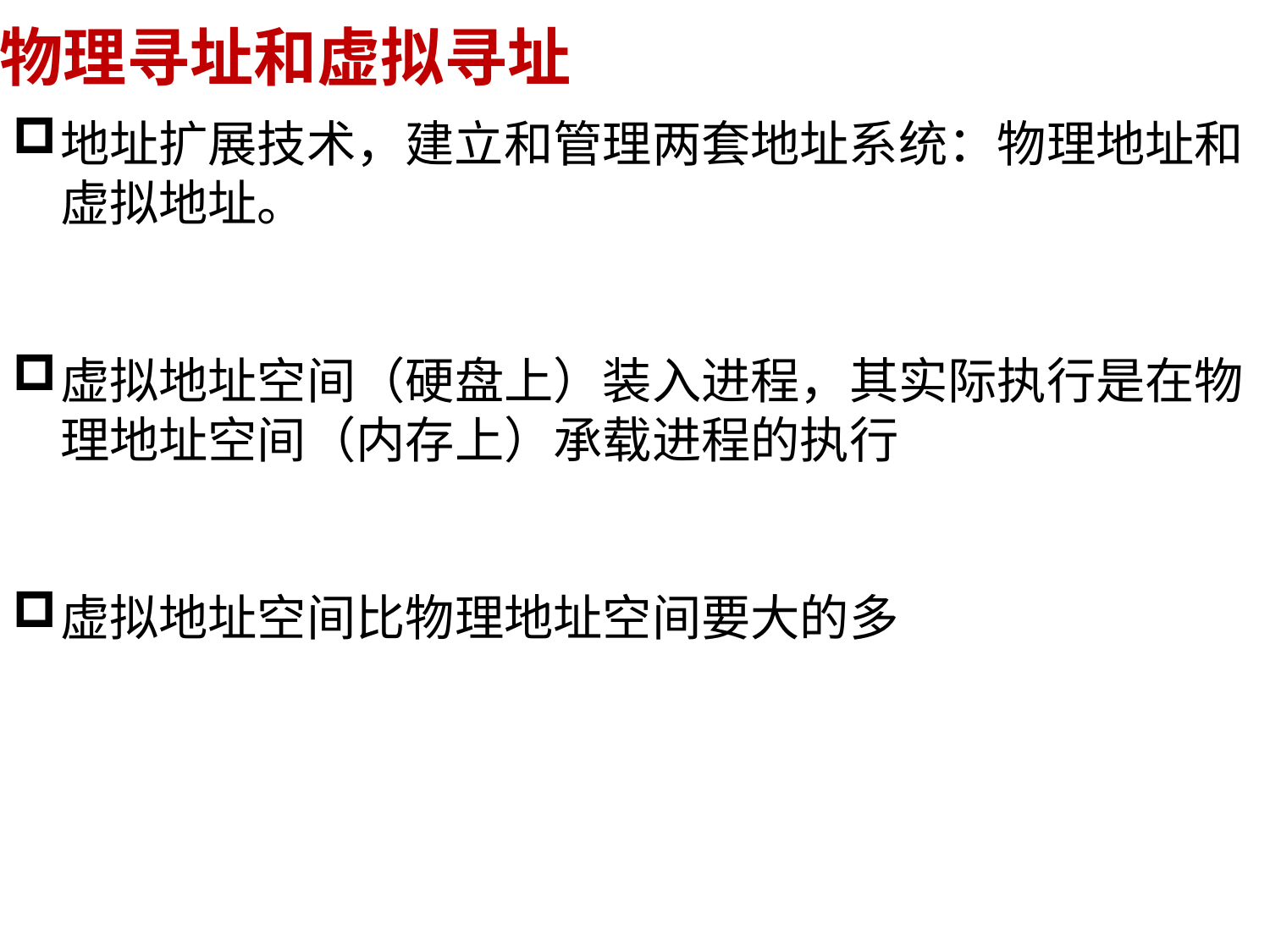

# 物理寻址和虚拟寻址
地址扩展技术，建立和管理两套地址系统：物理地址和虚拟地址。

虚拟地址空间（硬盘上）装入进程，其实际执行是在物理地址空间（内存上）承载进程的执行

虚拟地址空间比物理地址空间要大的多